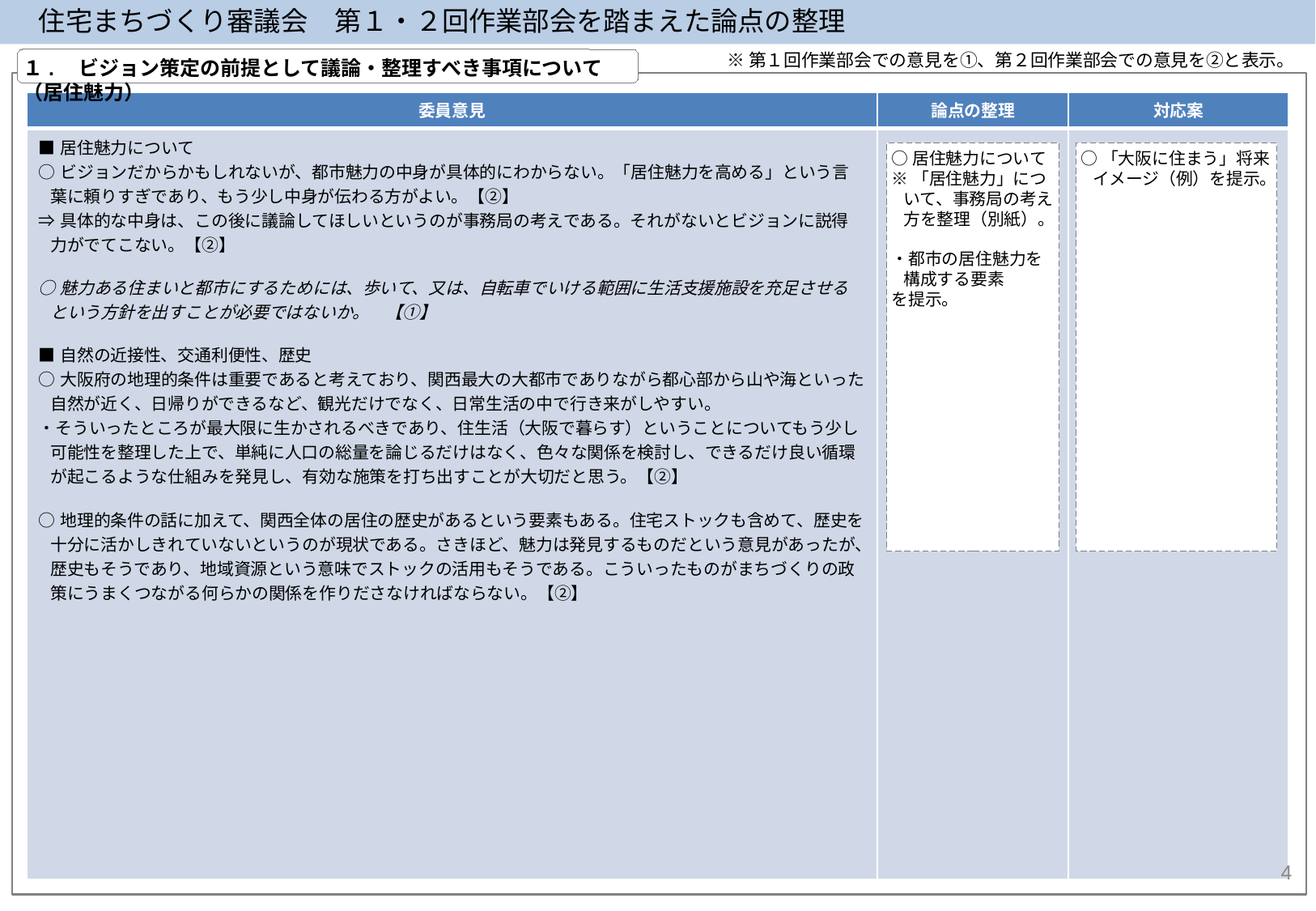

住宅まちづくり審議会　第１・２回作業部会を踏まえた論点の整理
１.　ビジョン策定の前提として議論・整理すべき事項について（居住魅力）
※第１回作業部会での意見を①、第２回作業部会での意見を②と表示。

| 委員意見 | 論点の整理 | 対応案 |
| --- | --- | --- |
| ■居住魅力について ○ビジョンだからかもしれないが、都市魅力の中身が具体的にわからない。「居住魅力を高める」という言葉に頼りすぎであり、もう少し中身が伝わる方がよい。【②】 ⇒具体的な中身は、この後に議論してほしいというのが事務局の考えである。それがないとビジョンに説得力がでてこない。【②】 ○魅力ある住まいと都市にするためには、歩いて、又は、自転車でいける範囲に生活支援施設を充足させるという方針を出すことが必要ではないか。　【①】 ■自然の近接性、交通利便性、歴史 ○大阪府の地理的条件は重要であると考えており、関西最大の大都市でありながら都心部から山や海といった自然が近く、日帰りができるなど、観光だけでなく、日常生活の中で行き来がしやすい。 ・そういったところが最大限に生かされるべきであり、住生活（大阪で暮らす）ということについてもう少し可能性を整理した上で、単純に人口の総量を論じるだけはなく、色々な関係を検討し、できるだけ良い循環が起こるような仕組みを発見し、有効な施策を打ち出すことが大切だと思う。【②】 ○地理的条件の話に加えて、関西全体の居住の歴史があるという要素もある。住宅ストックも含めて、歴史を十分に活かしきれていないというのが現状である。さきほど、魅力は発見するものだという意見があったが、歴史もそうであり、地域資源という意味でストックの活用もそうである。こういったものがまちづくりの政策にうまくつながる何らかの関係を作りださなければならない。【②】 |  |  |
○居住魅力について
※「居住魅力」について、事務局の考え方を整理（別紙）。

・都市の居住魅力を構成する要素
を提示。
○「大阪に住まう」将来イメージ（例）を提示。
4